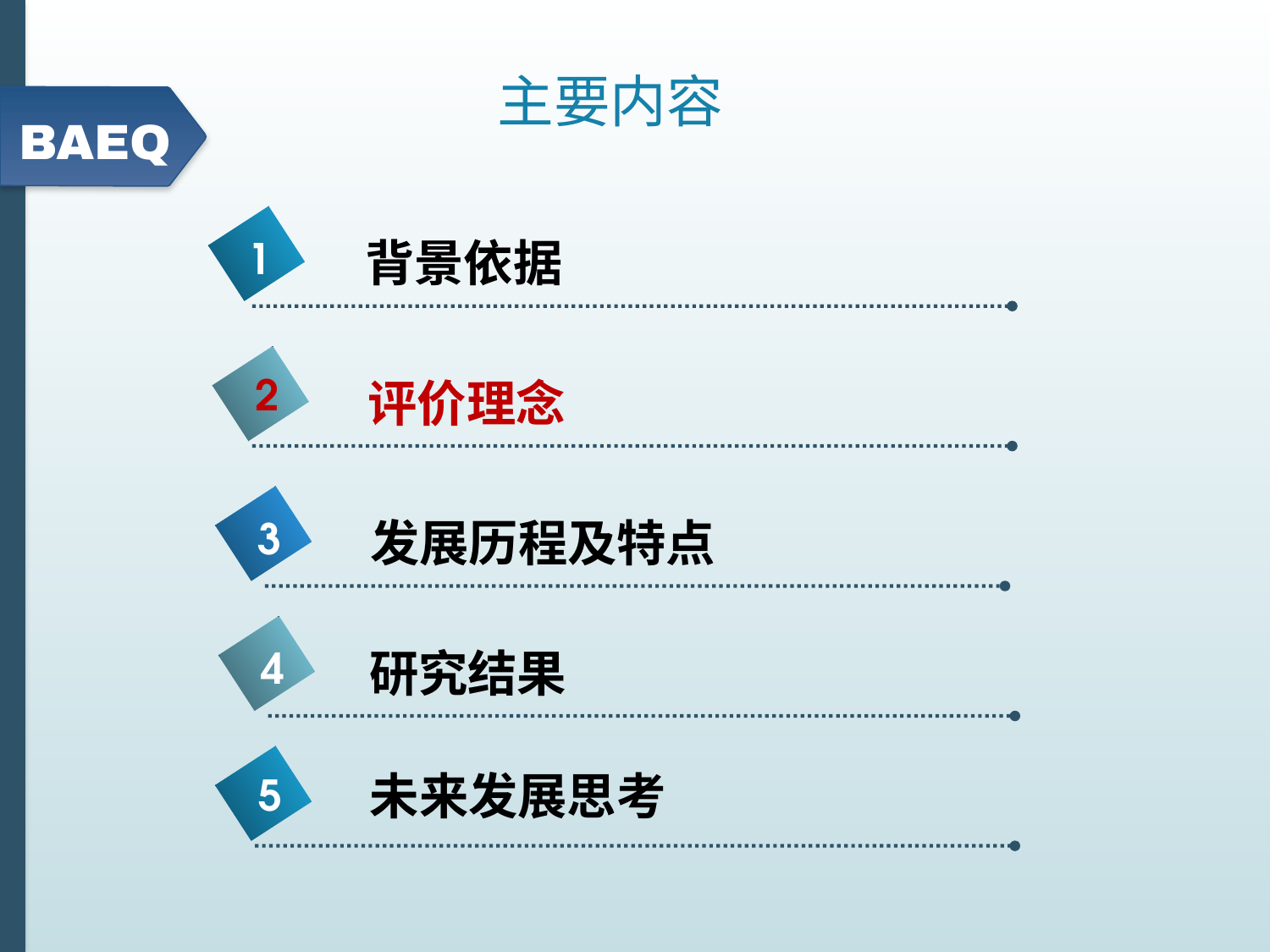

# 主要内容
BAEQ

1
背景依据

2
评价理念

3
发展历程及特点

4
研究结果

未来发展思考
5